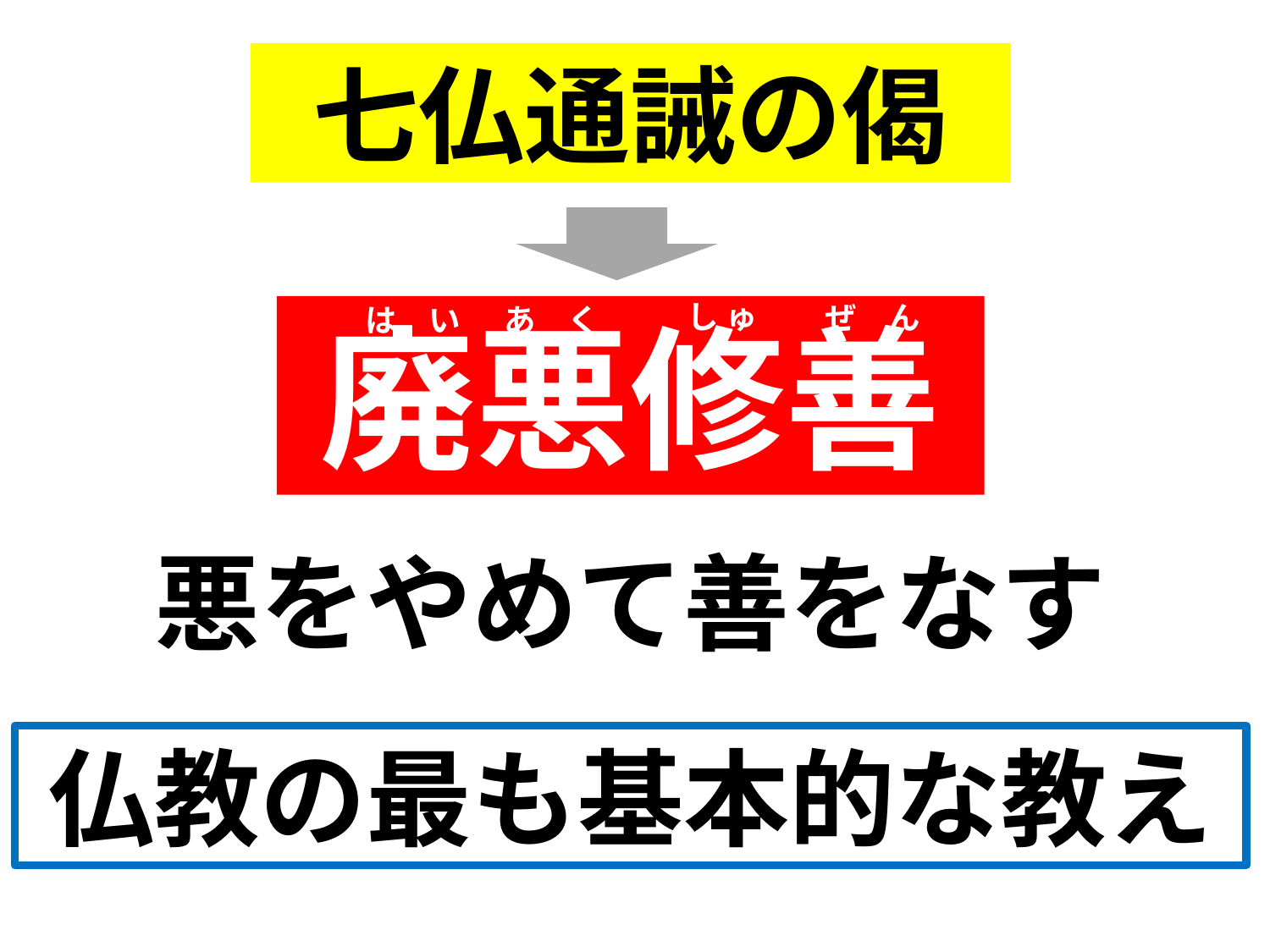

七仏通誡の偈

し ゅ
ぜ　ん
は　い
あ　く
廃悪修善
悪をやめて善をなす
仏教の最も基本的な教え